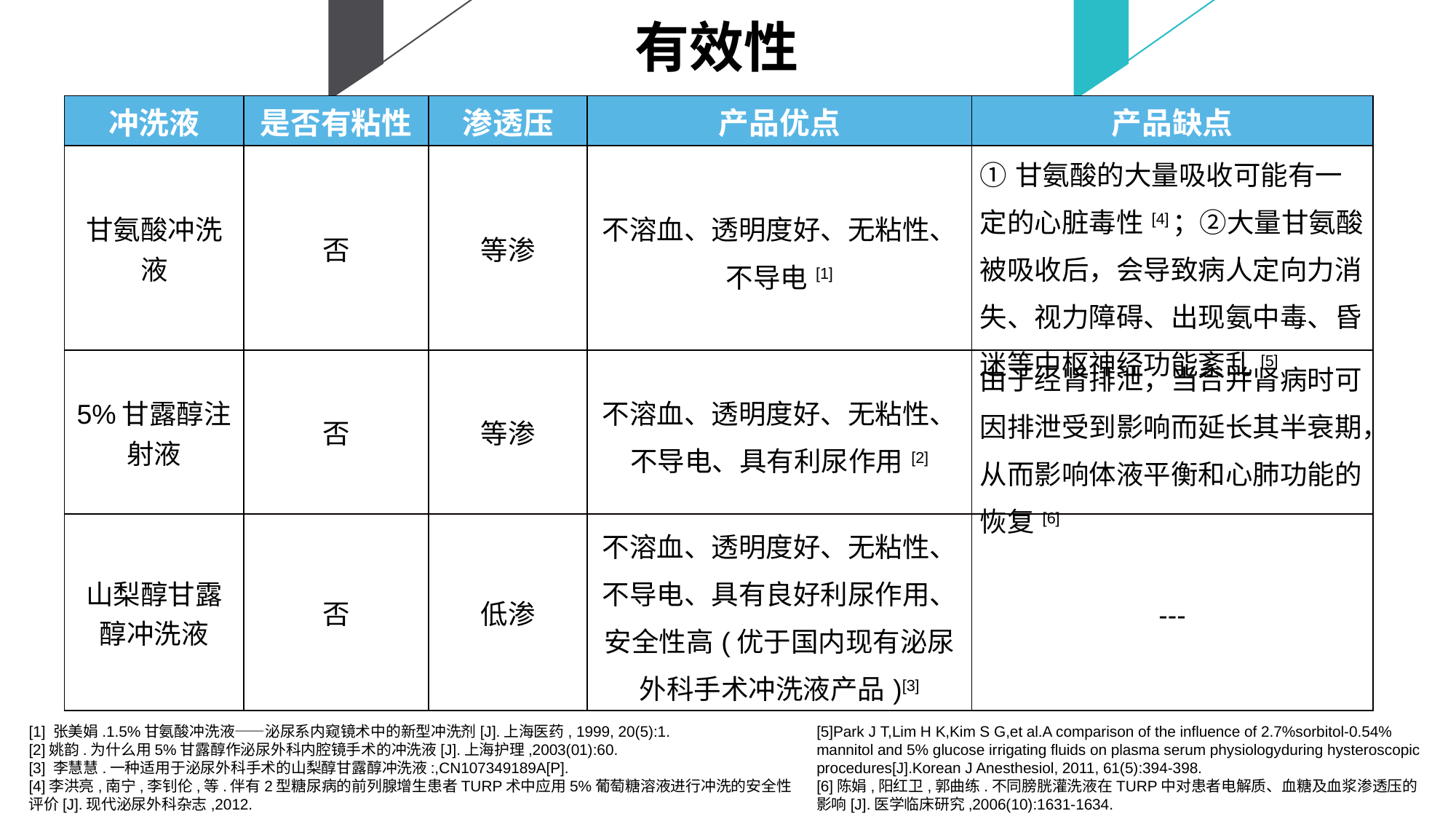

有效性
| 冲洗液 | 是否有粘性 | 渗透压 | 产品优点 | 产品缺点 |
| --- | --- | --- | --- | --- |
| 甘氨酸冲洗液 | 否 | 等渗 | 不溶血、透明度好、无粘性、不导电[1] | ①甘氨酸的大量吸收可能有一定的心脏毒性[4]；②大量甘氨酸被吸收后，会导致病人定向力消失、视力障碍、出现氨中毒、昏迷等中枢神经功能紊乱[5] |
| 5%甘露醇注射液 | 否 | 等渗 | 不溶血、透明度好、无粘性、不导电、具有利尿作用[2] | 由于经肾排泄，当合并肾病时可因排泄受到影响而延长其半衰期，从而影响体液平衡和心肺功能的恢复[6] |
| 山梨醇甘露醇冲洗液 | 否 | 低渗 | 不溶血、透明度好、无粘性、不导电、具有良好利尿作用、安全性高(优于国内现有泌尿外科手术冲洗液产品)[3] | --- |
[1] 张美娟.1.5%甘氨酸冲洗液——泌尿系内窥镜术中的新型冲洗剂[J].上海医药, 1999, 20(5):1.
[2]姚韵.为什么用5%甘露醇作泌尿外科内腔镜手术的冲洗液[J].上海护理,2003(01):60.
[3] 李慧慧.一种适用于泌尿外科手术的山梨醇甘露醇冲洗液:,CN107349189A[P].
[4]李洪亮,南宁,李钊伦,等.伴有2型糖尿病的前列腺增生患者TURP术中应用5%葡萄糖溶液进行冲洗的安全性评价[J].现代泌尿外科杂志,2012.
[5]Park J T,Lim H K,Kim S G,et al.A comparison of the influence of 2.7%sorbitol-0.54% mannitol and 5% glucose irrigating fluids on plasma serum physiologyduring hysteroscopic procedures[J].Korean J Anesthesiol, 2011, 61(5):394-398.
[6]陈娟,阳红卫,郭曲练.不同膀胱灌洗液在TURP中对患者电解质、血糖及血浆渗透压的影响[J].医学临床研究,2006(10):1631-1634.